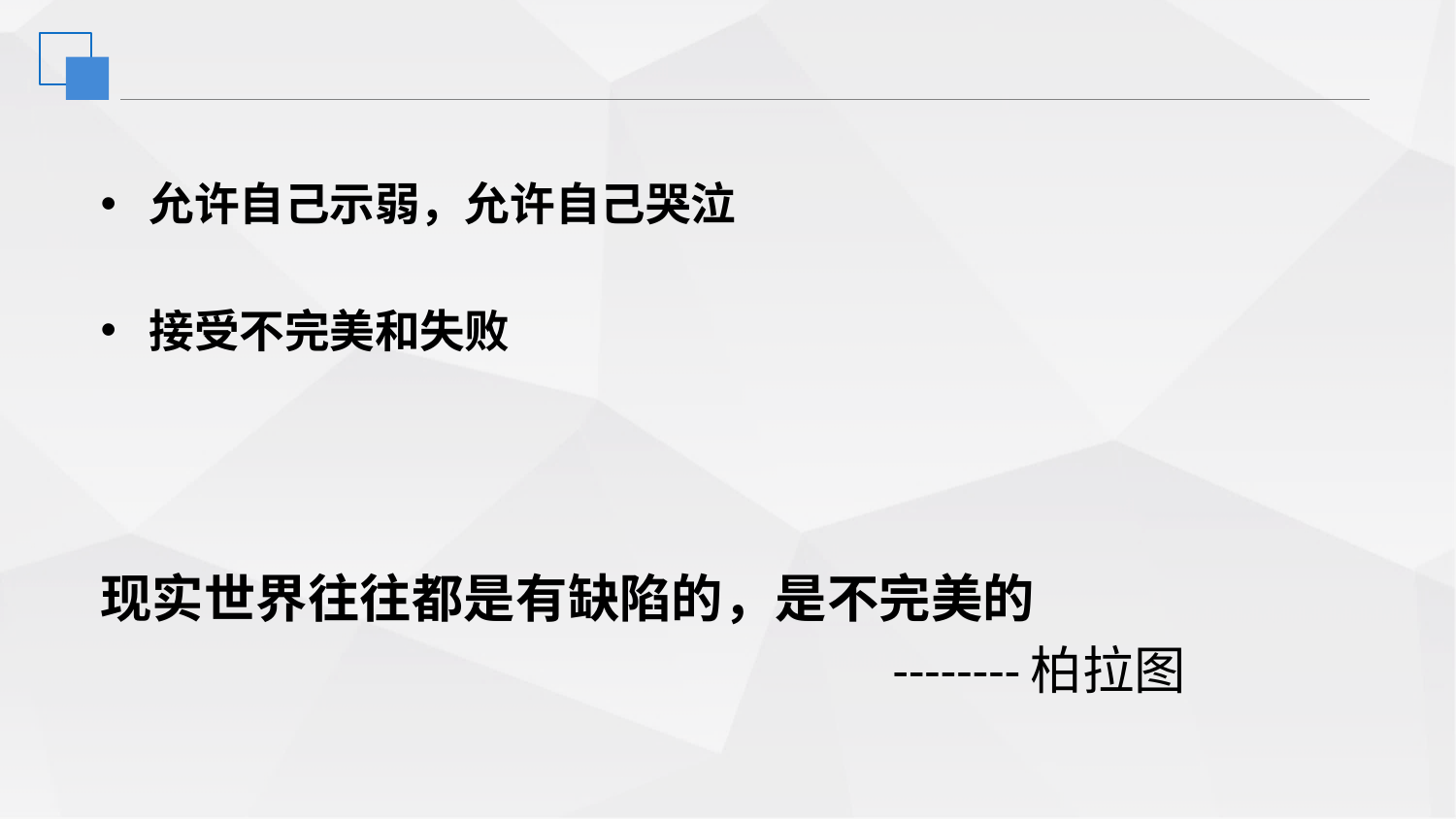

允许自己示弱，允许自己哭泣

接受不完美和失败

现实世界往往都是有缺陷的，是不完美的
                                                                    --------柏拉图
16